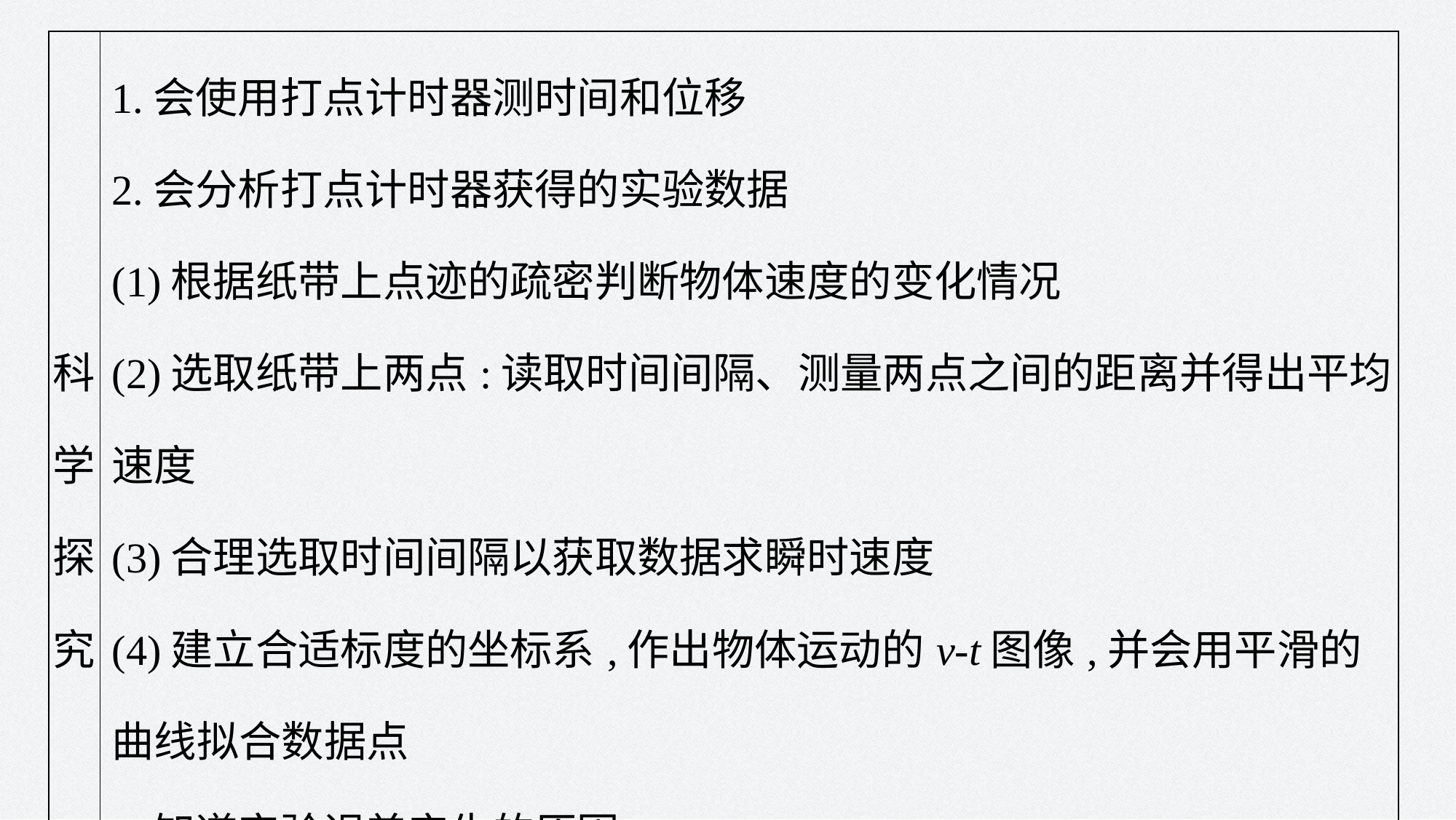

| 科学 探究 | 1.会使用打点计时器测时间和位移 2.会分析打点计时器获得的实验数据 (1)根据纸带上点迹的疏密判断物体速度的变化情况 (2)选取纸带上两点:读取时间间隔、测量两点之间的距离并得出平均速度 (3)合理选取时间间隔以获取数据求瞬时速度 (4)建立合适标度的坐标系,作出物体运动的v-t图像,并会用平滑的曲线拟合数据点 3.知道实验误差产生的原因 4.能撰写简单的报告,描述测量速度的过程和结果 |
| --- | --- |